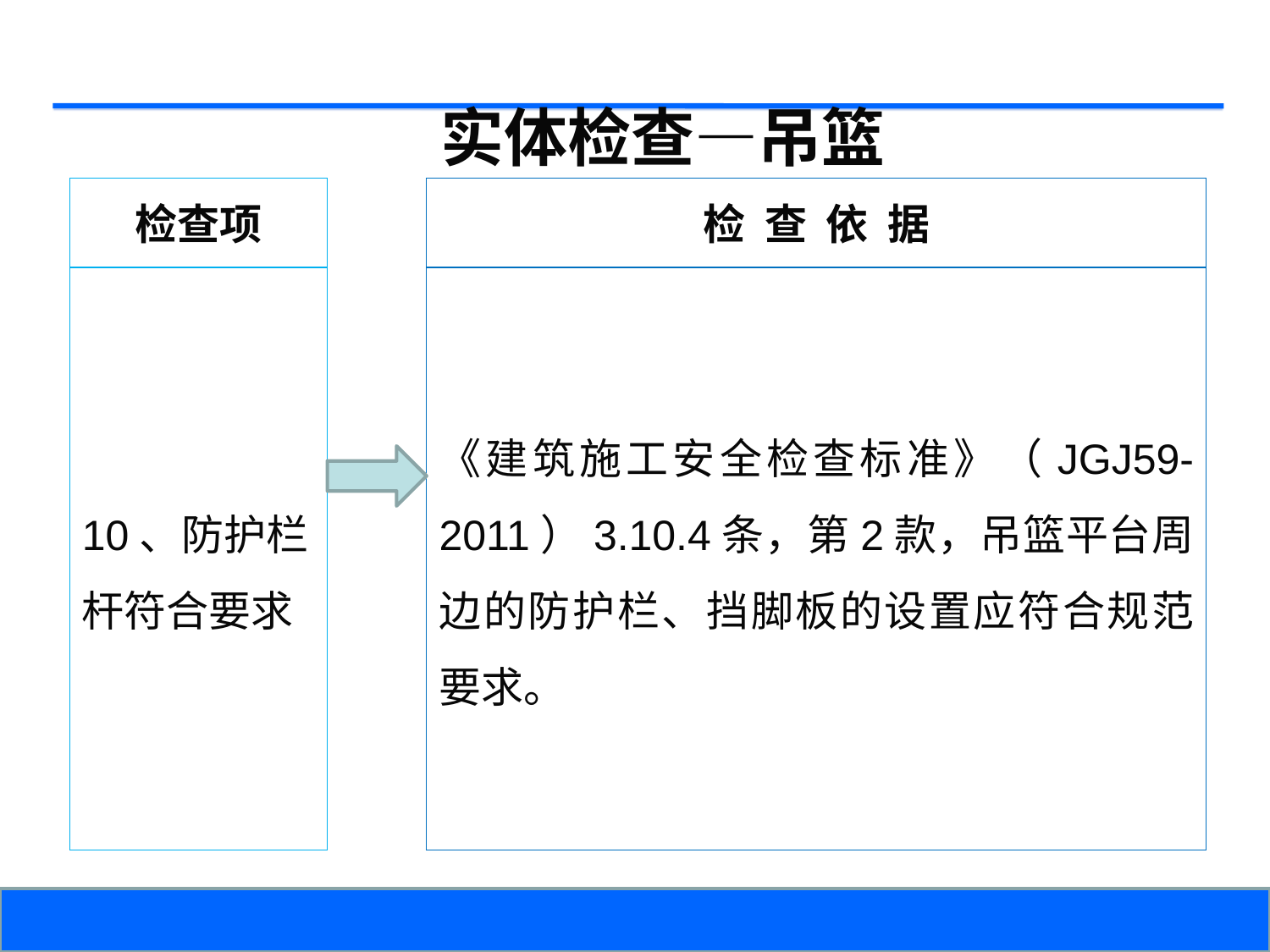

实体检查—吊篮
检查项
检  查  依  据
10、防护栏杆符合要求
《建筑施工安全检查标准》（JGJ59-2011）3.10.4条，第2款，吊篮平台周边的防护栏、挡脚板的设置应符合规范要求。